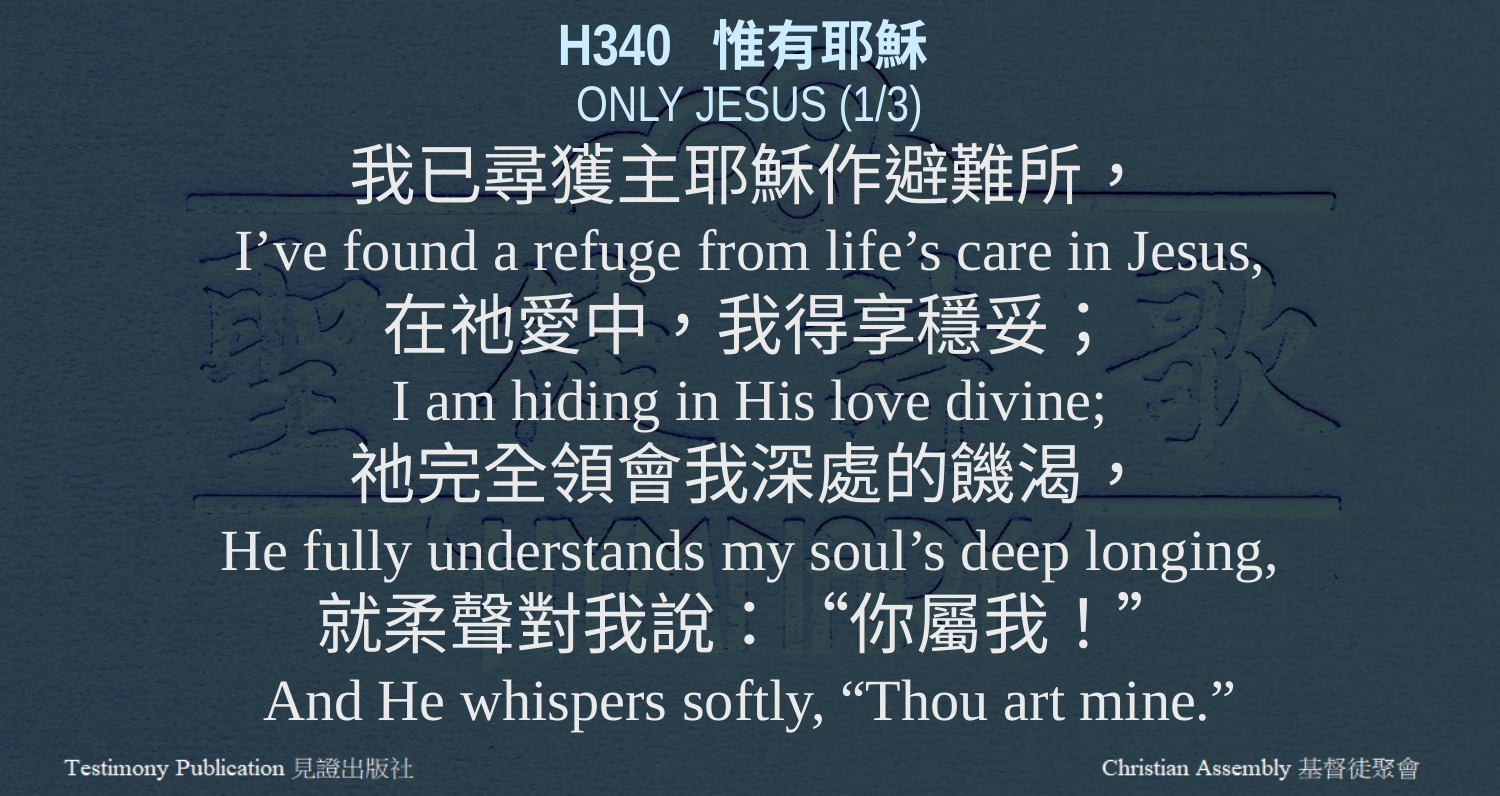

H340  惟有耶穌
ONLY JESUS (1/3)
我已尋獲主耶穌作避難所，
I’ve found a refuge from life’s care in Jesus,
在祂愛中，我得享穩妥；
I am hiding in His love divine;
祂完全領會我深處的饑渴，
He fully understands my soul’s deep longing,
就柔聲對我說：“你屬我！”
And He whispers softly, “Thou art mine.”